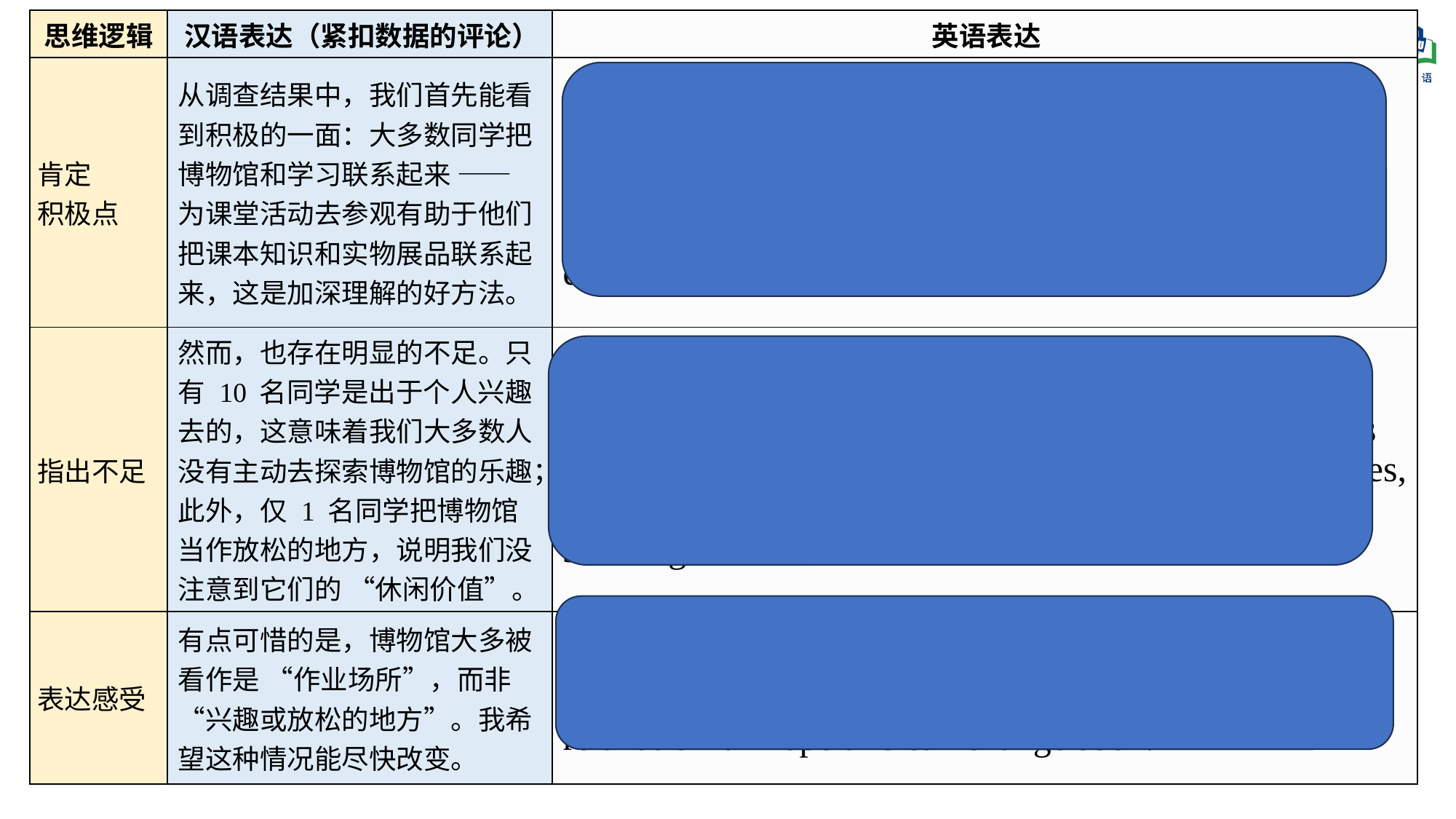

| 思维逻辑 | 汉语表达（紧扣数据的评论） | 英语表达 |
| --- | --- | --- |
| 肯定 积极点 | 从调查结果中，我们首先能看到积极的一面：大多数同学把博物馆和学习联系起来 —— 为课堂活动去参观有助于他们把课本知识和实物展品联系起来，这是加深理解的好方法。 | From the survey results, we can see something positive first: most students link museums with learning — visiting for class activities helps them connect textbook knowledge with real exhibits, which is a good way to deepen understanding. |
| 指出不足 | 然而，也存在明显的不足。只有 10 名同学是出于个人兴趣去的，这意味着我们大多数人没有主动去探索博物馆的乐趣；此外，仅 1 名同学把博物馆当作放松的地方，说明我们没注意到它们的 “休闲价值”。 | However, there are also obvious shortcomings. Only 10 students go out of personal interest, meaning most of us don’t take the initiative to explore museums’ fun; besides, merely 1 student sees museums as a relaxation place, showing we fail to notice their "leisure value". |
| 表达感受 | 有点可惜的是，博物馆大多被看作是 “作业场所”，而非 “兴趣或放松的地方”。我希望这种情况能尽快改变。 | It’s a little pity that museums are mostly seen as a "homework place" rather than a "place for interest or relaxation". I hope this can change soon. |